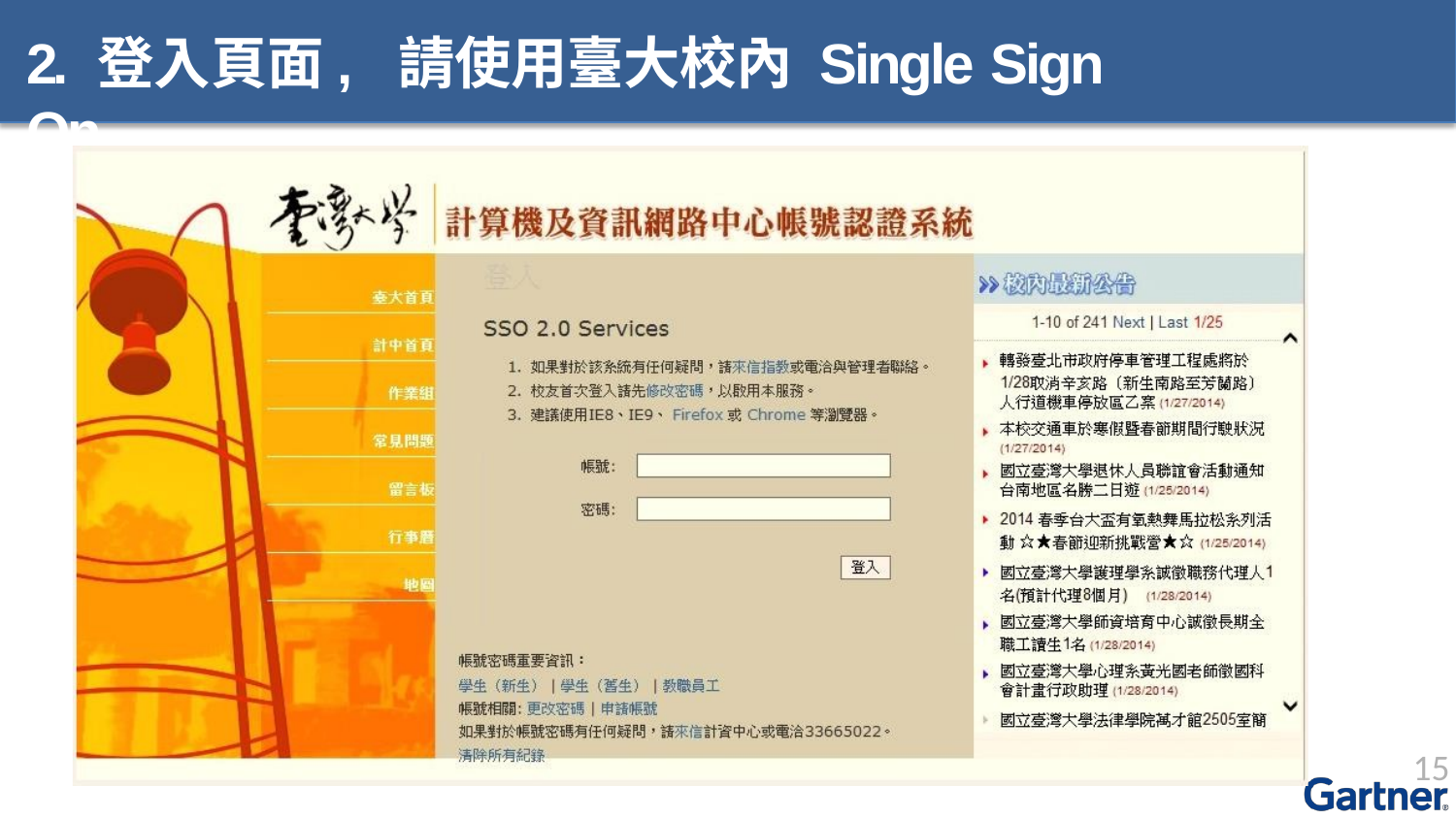

# 2. 登入頁面,  請使用臺大校內 Single Sign On

15